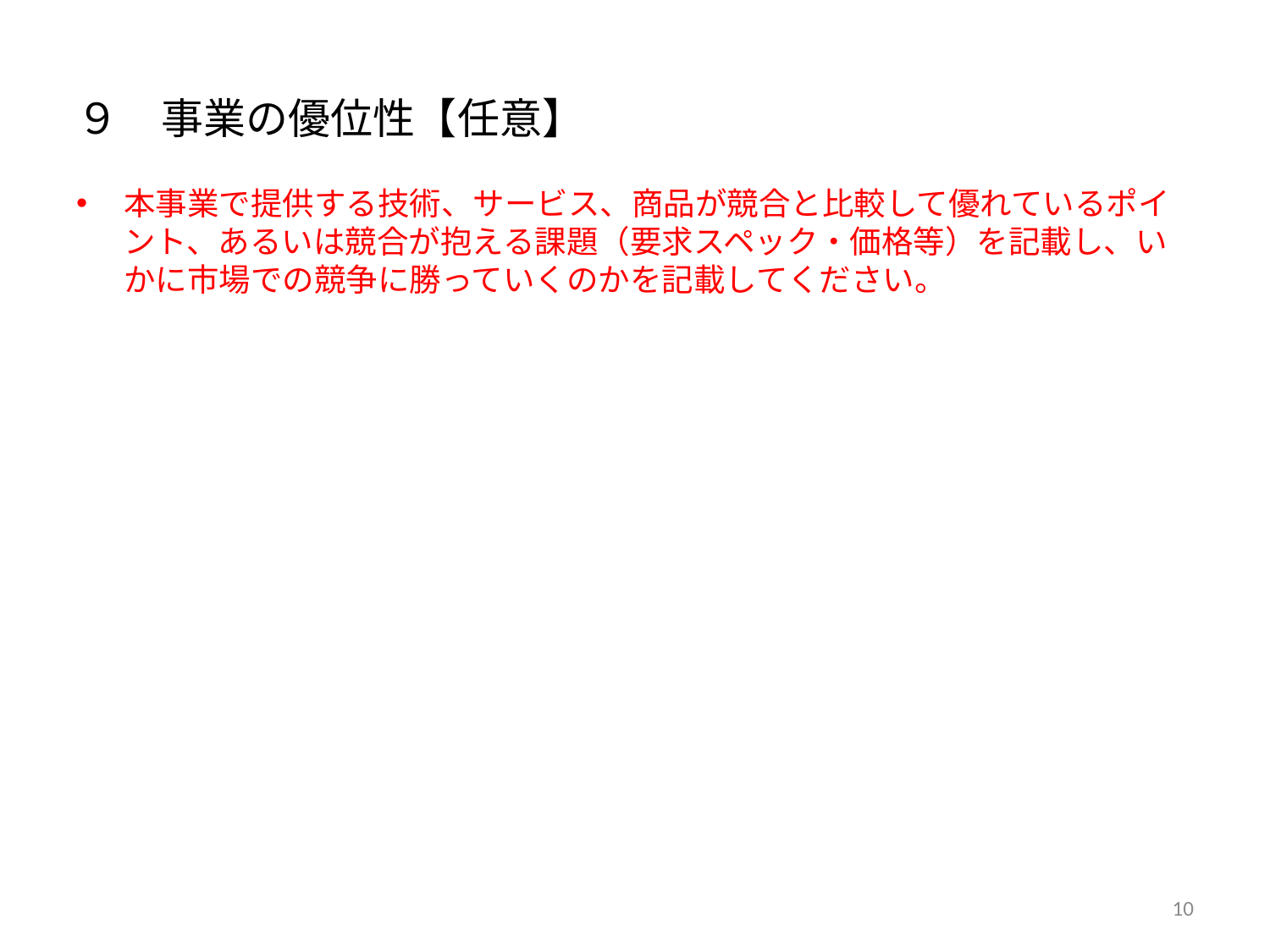

# ９　事業の優位性【任意】
本事業で提供する技術、サービス、商品が競合と比較して優れているポイント、あるいは競合が抱える課題（要求スペック・価格等）を記載し、いかに市場での競争に勝っていくのかを記載してください。
10